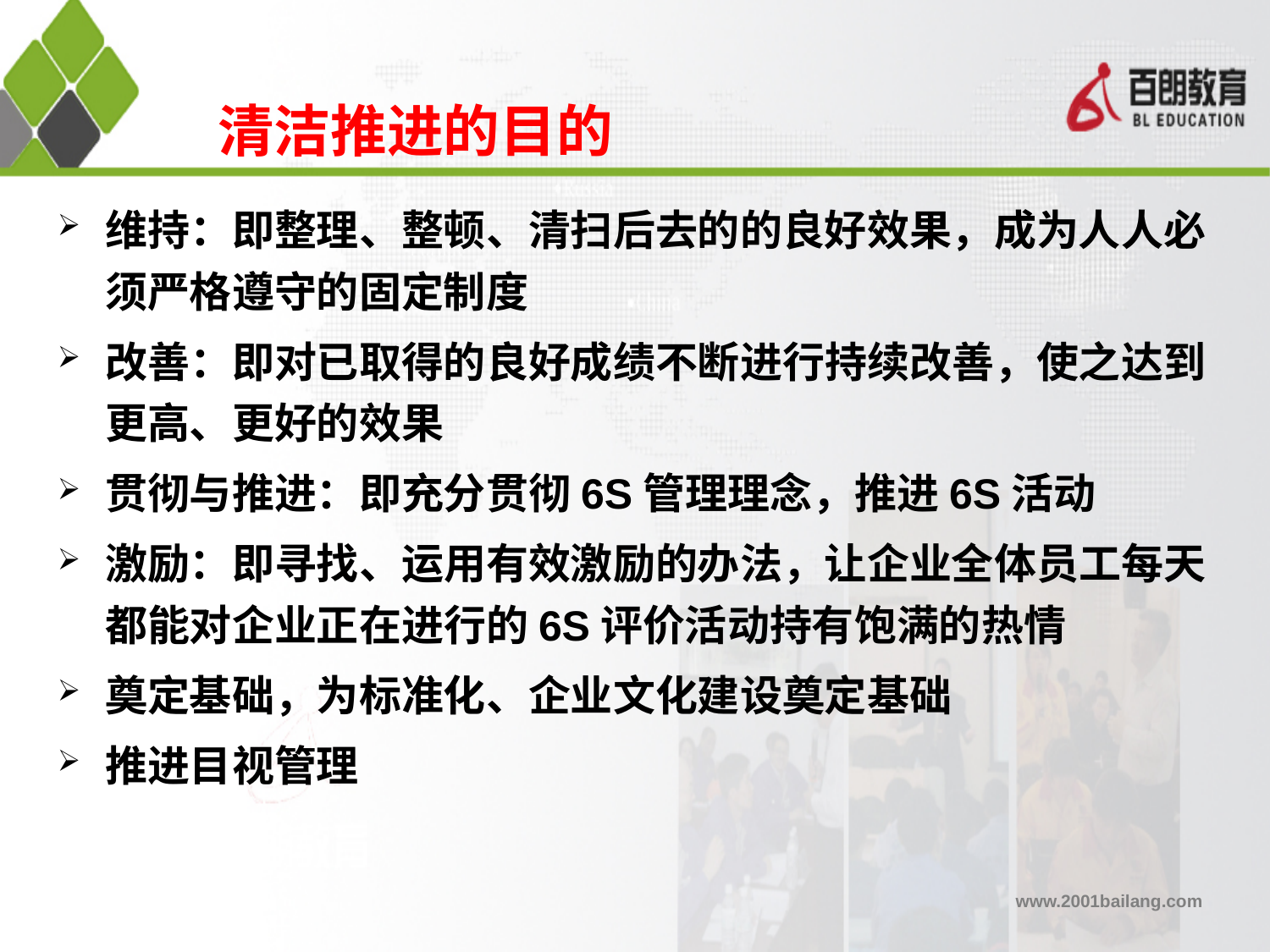

# 清洁推进的目的
维持：即整理、整顿、清扫后去的的良好效果，成为人人必须严格遵守的固定制度
改善：即对已取得的良好成绩不断进行持续改善，使之达到更高、更好的效果
贯彻与推进：即充分贯彻6S管理理念，推进6S活动
激励：即寻找、运用有效激励的办法，让企业全体员工每天都能对企业正在进行的6S评价活动持有饱满的热情
奠定基础，为标准化、企业文化建设奠定基础
推进目视管理